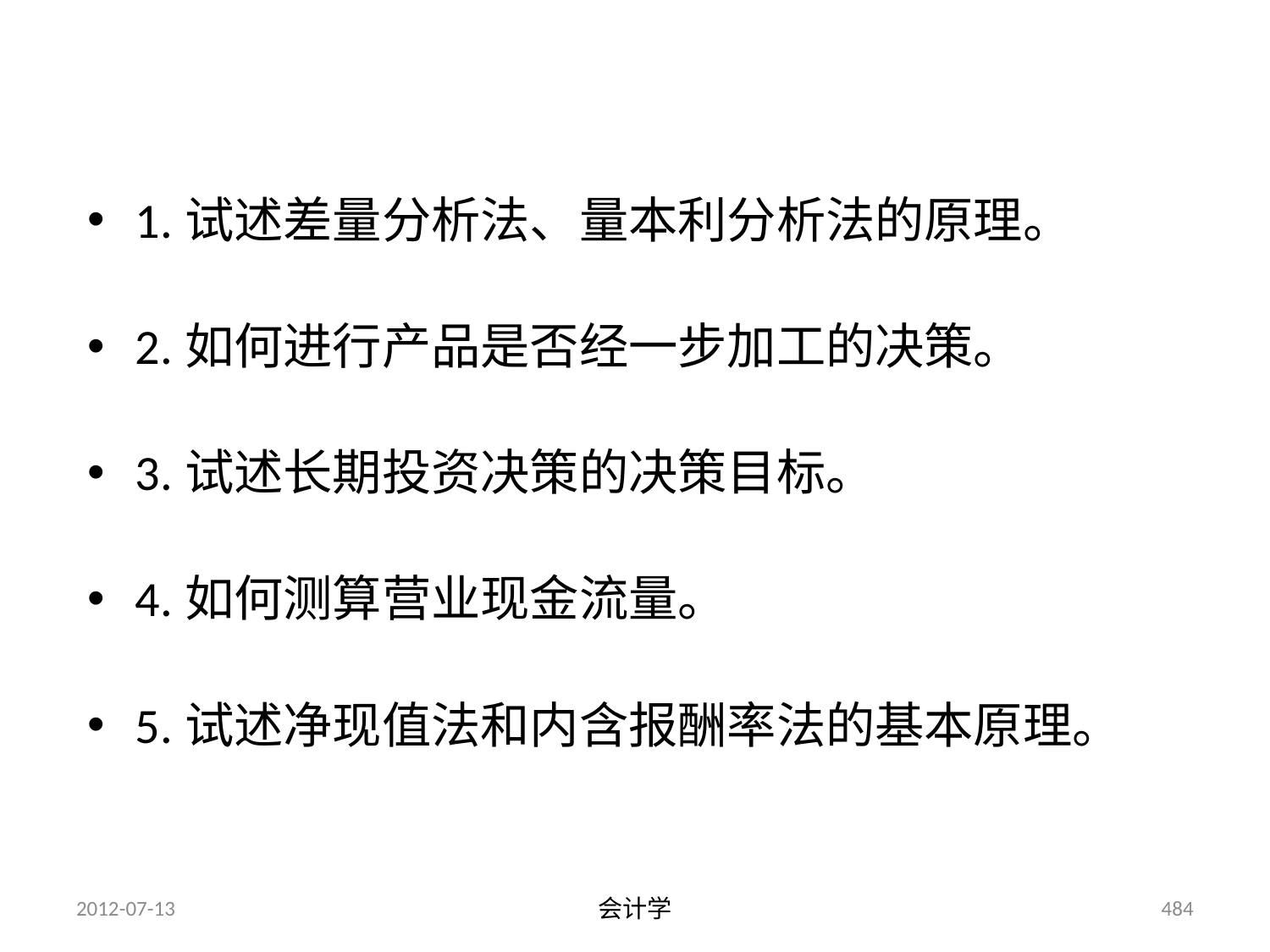

# 本章思考题
1.试述差量分析法、量本利分析法的原理。

2.如何进行产品是否经一步加工的决策。

3.试述长期投资决策的决策目标。

4.如何测算营业现金流量。

5.试述净现值法和内含报酬率法的基本原理。
2012-07-13
会计学
484